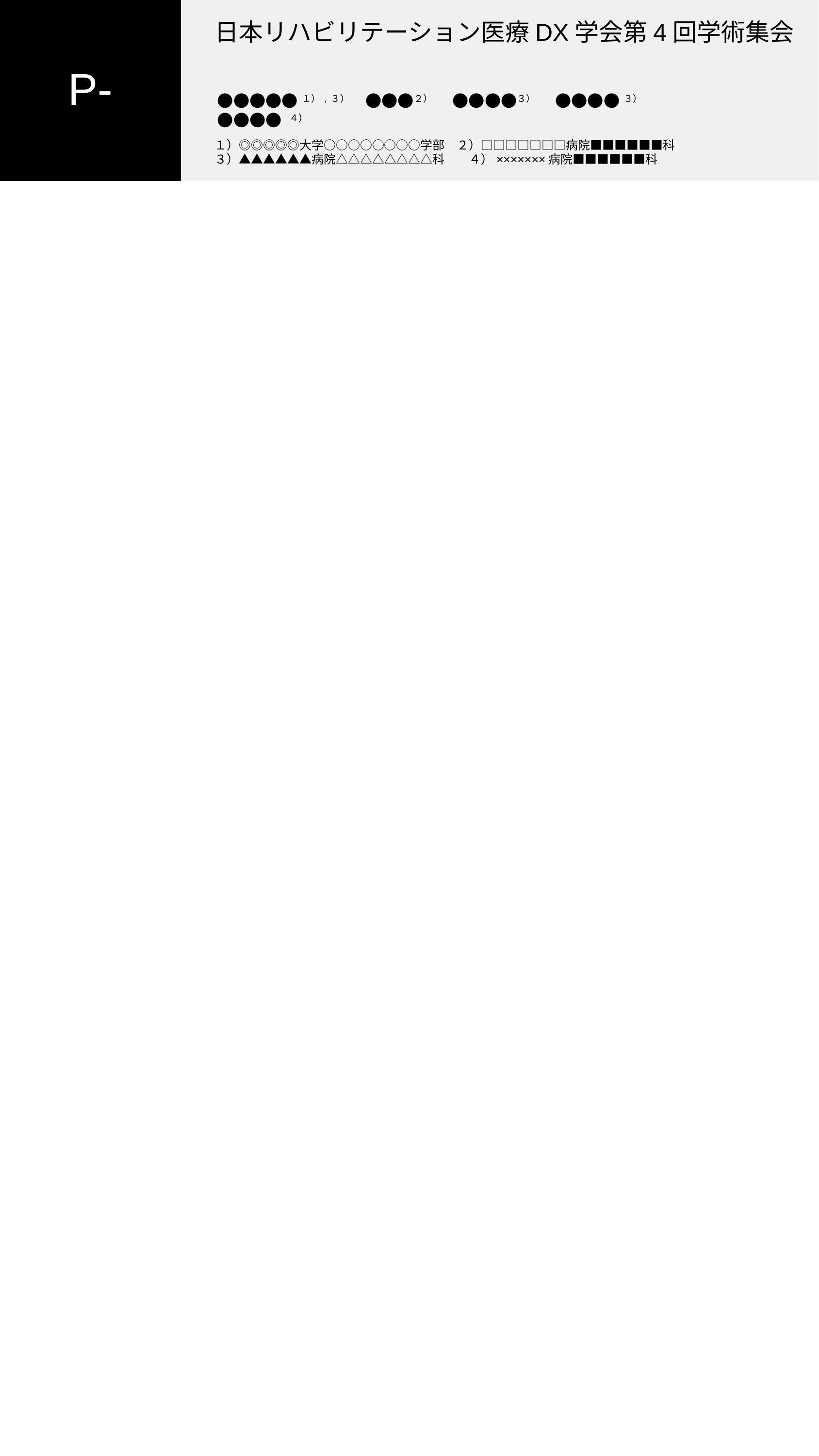

P-
日本リハビリテーション医療DX学会第4回学術集会
●●●●●１）,３）　●●●２）　 ●●●●３）　 ●●●● ３）
●●●● ４）
１）◎◎◎◎◎大学○○○○○○○○学部　２）□□□□□□□病院■■■■■■科
３）▲▲▲▲▲▲病院△△△△△△△△科　　４）×××××××病院■■■■■■科